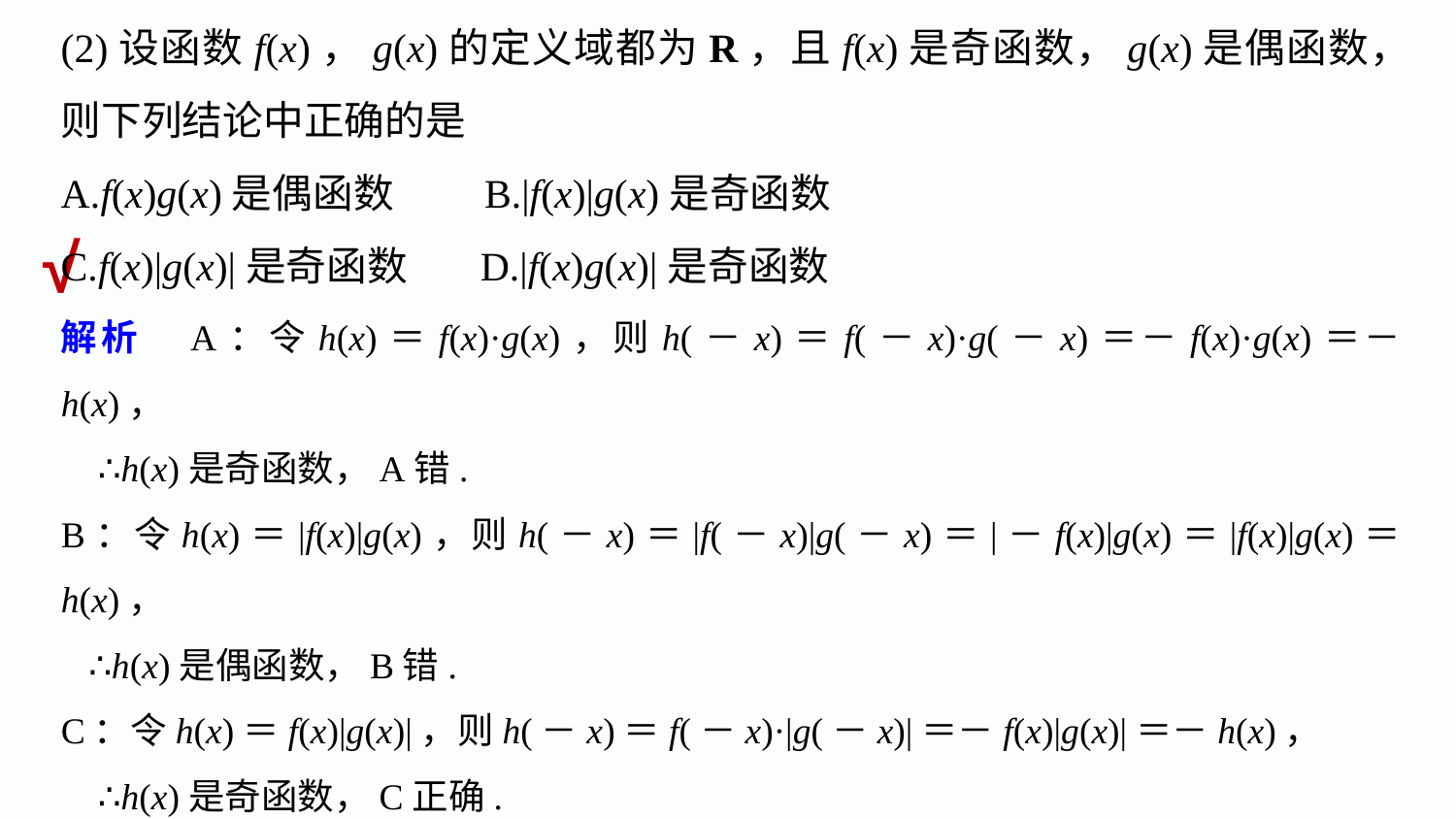

(2)设函数f(x)，g(x)的定义域都为R，且f(x)是奇函数，g(x)是偶函数，则下列结论中正确的是
A.f(x)g(x)是偶函数         B.|f(x)|g(x)是奇函数
C.f(x)|g(x)|是奇函数       D.|f(x)g(x)|是奇函数
√
解析　A：令h(x)＝f(x)·g(x)，则h(－x)＝f(－x)·g(－x)＝－f(x)·g(x)＝－h(x)，
    ∴h(x)是奇函数，A错.
B：令h(x)＝|f(x)|g(x)，则h(－x)＝|f(－x)|g(－x)＝|－f(x)|g(x)＝|f(x)|g(x)＝h(x)，
   ∴h(x)是偶函数，B错.
C：令h(x)＝f(x)|g(x)|，则h(－x)＝f(－x)·|g(－x)|＝－f(x)|g(x)|＝－h(x)，
    ∴h(x)是奇函数，C正确.
D：令h(x)＝|f(x)·g(x)|，则h(－x)＝|f(－x)·g(－x)|＝|－f(x)·g(x)|＝|f(x)·g(x)|＝h(x)，
  ∴h(x)是偶函数，D错.